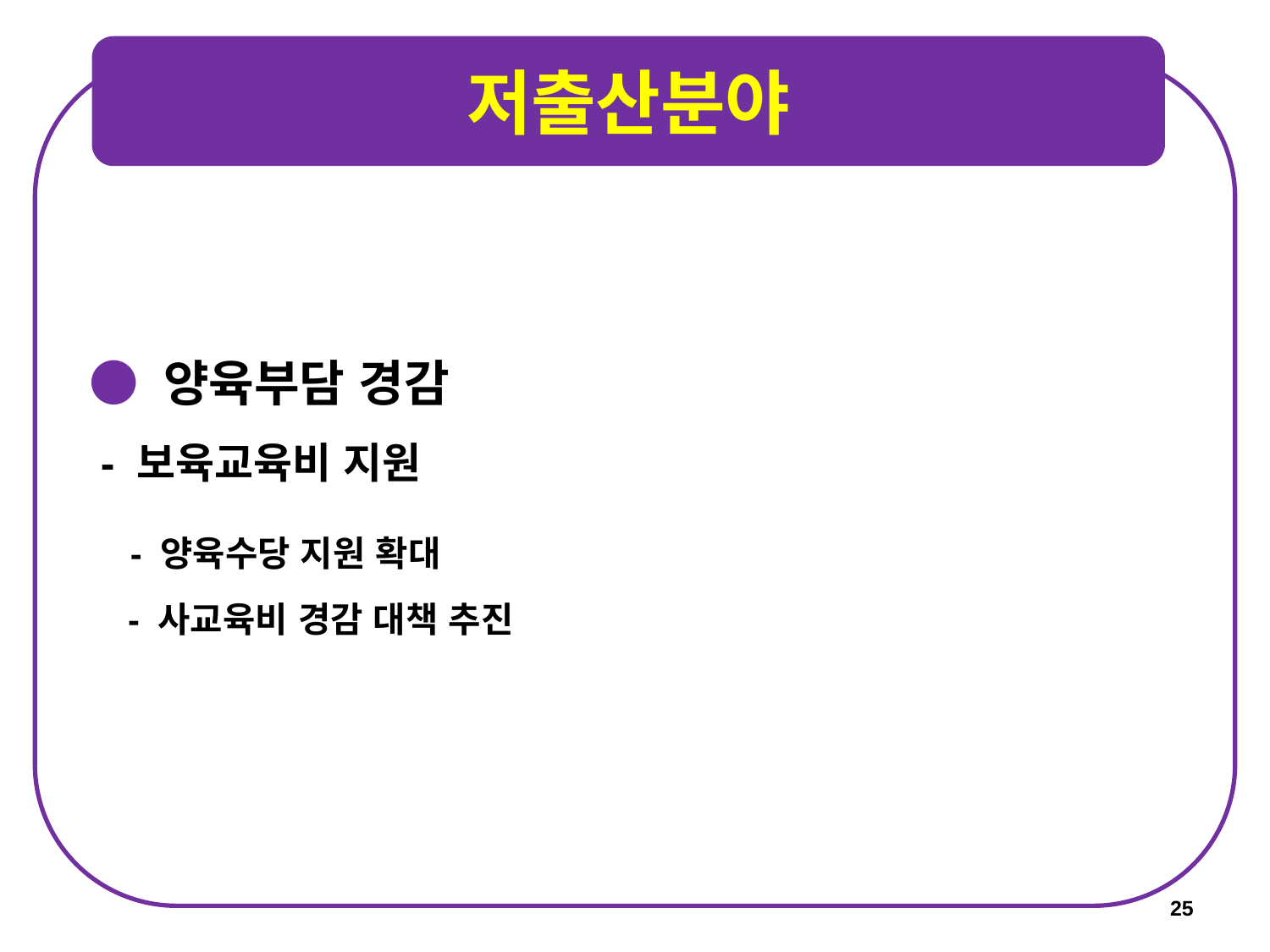

저출산분야
● 양육부담 경감
 - 보육교육비 지원
   - 양육수당 지원 확대
    - 사교육비 경감 대책 추진
25